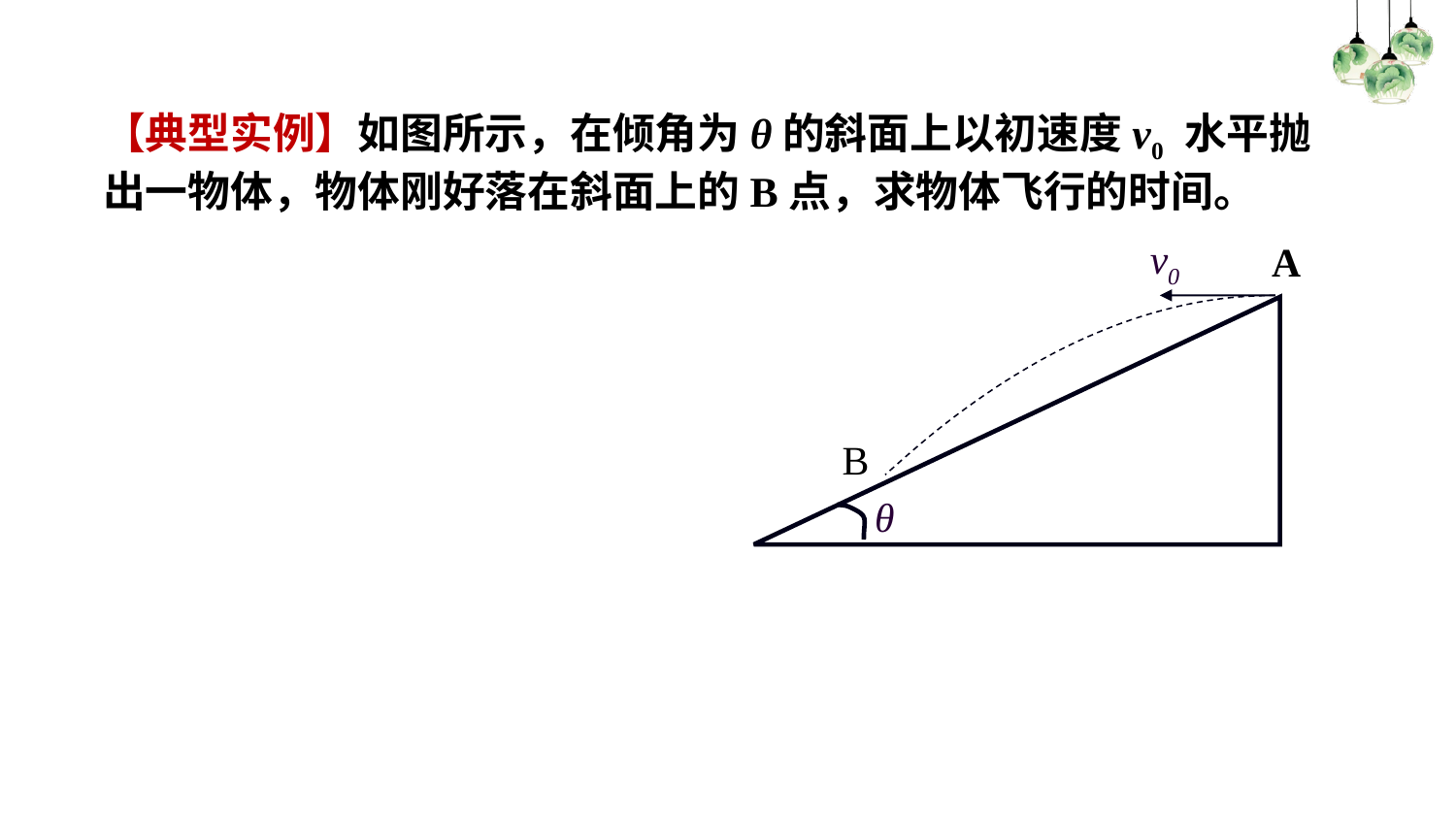

【典型实例】如图所示，在倾角为θ的斜面上以初速度v0 水平抛出一物体，物体刚好落在斜面上的B点，求物体飞行的时间。
v0

θ

A
B